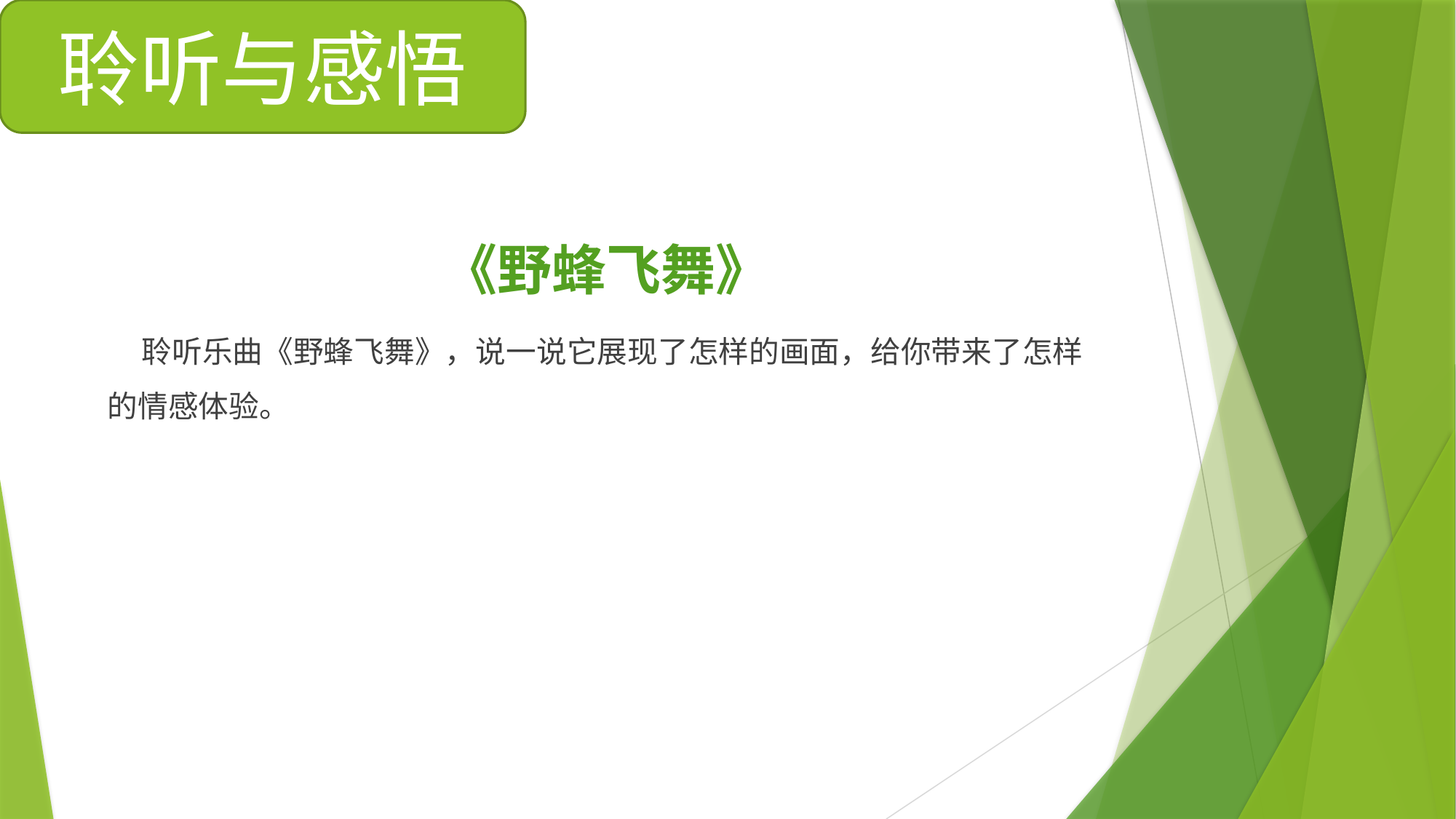

聆听与感悟
《野蜂飞舞》

    聆听乐曲《野蜂飞舞》，说一说它展现了怎样的画面，给你带来了怎样的情感体验。